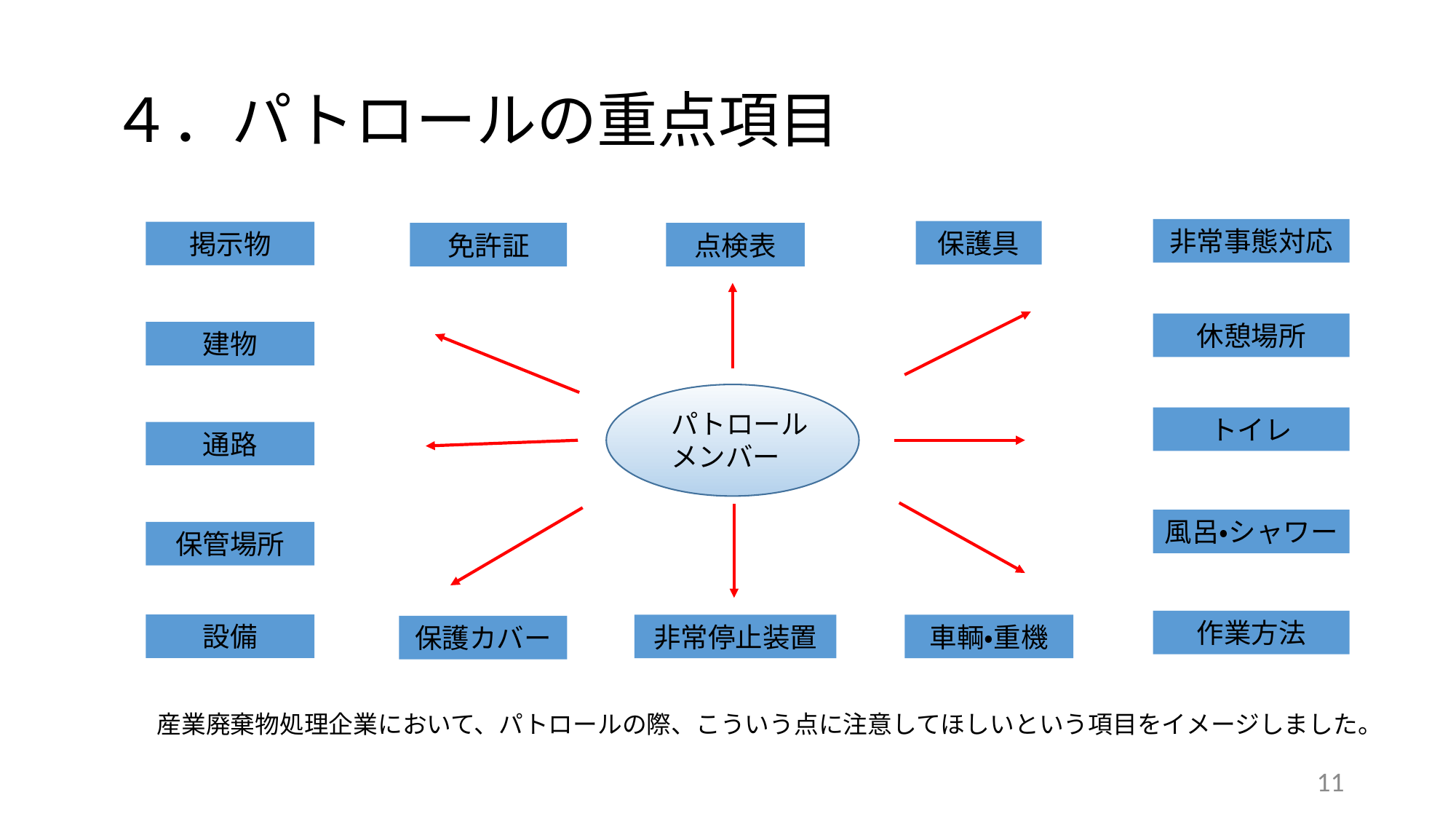

# ４．パトロールの重点項目
非常事態対応
休憩場所
トイレ
風呂・シャワー
作業方法
保護具
掲示物
建物
通路
保管場所
設備
免許証
点検表
非常停止装置
車輌・重機
保護カバー

パトロール
メンバー
産業廃棄物処理企業において、パトロールの際、こういう点に注意してほしいという項目をイメージしました。
11